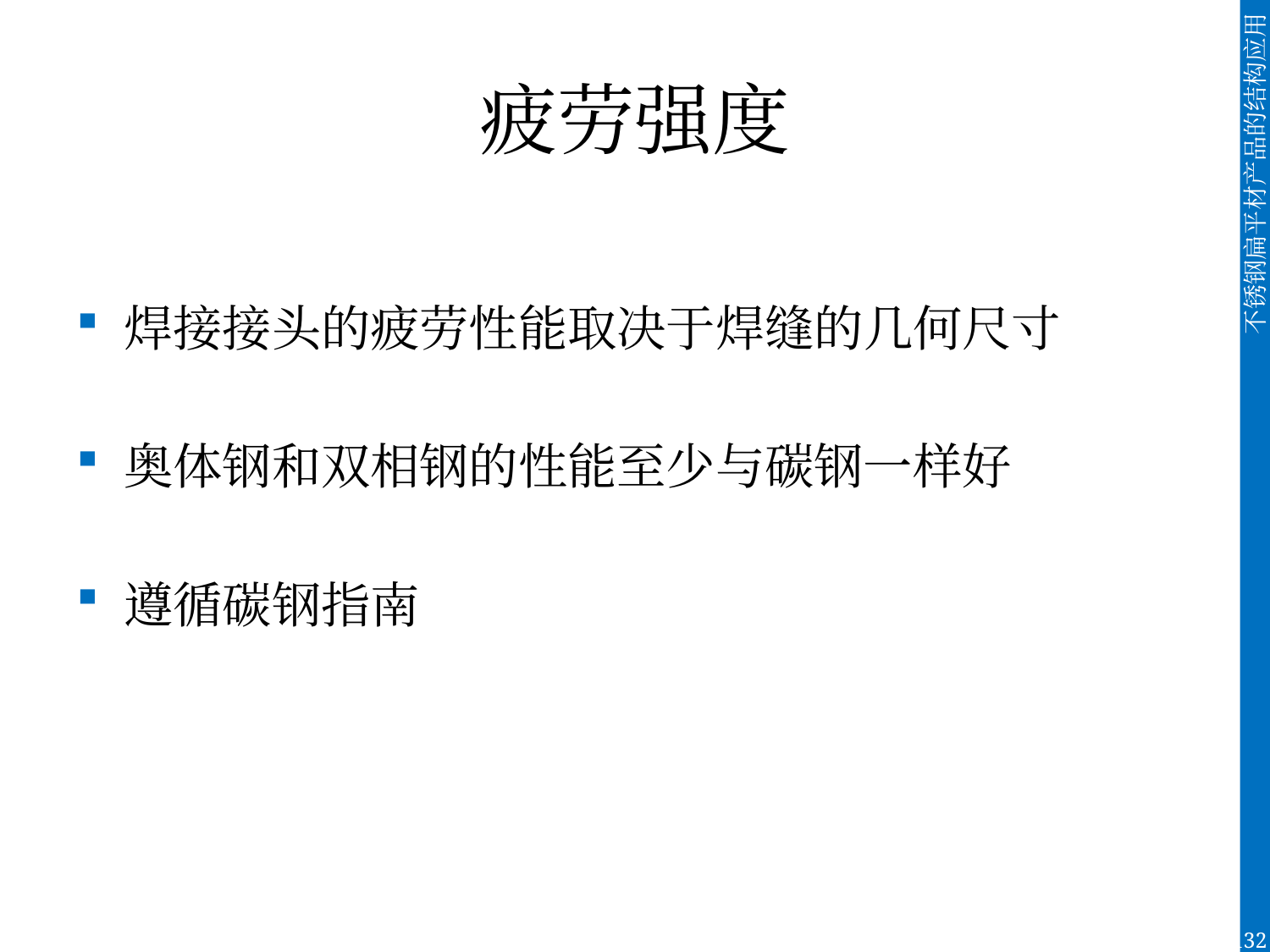

# 疲劳强度

焊接接头的疲劳性能取决于焊缝的几何尺寸

奥体钢和双相钢的性能至少与碳钢一样好

遵循碳钢指南

132